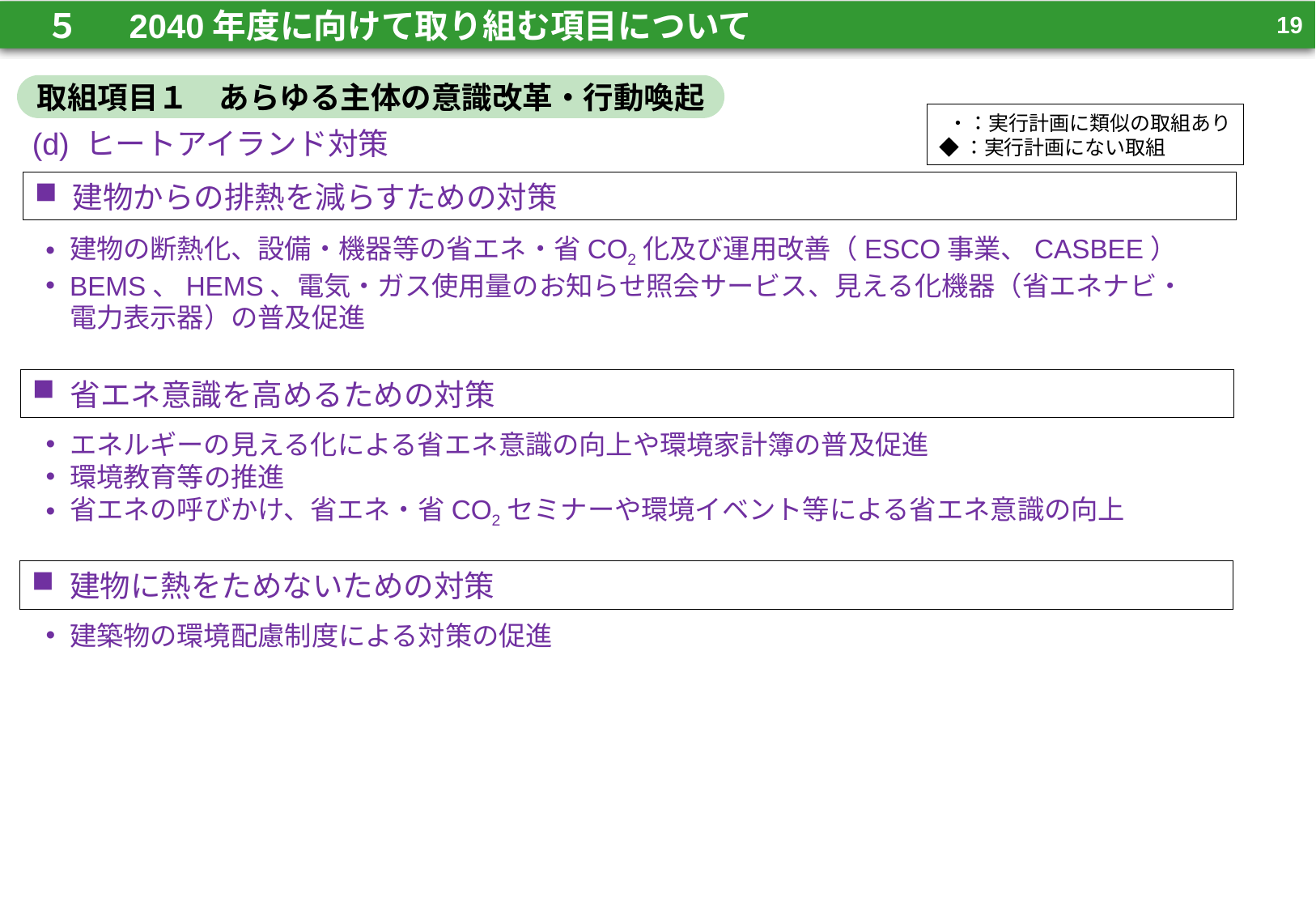

19
　５　 2040年度に向けて取り組む項目について
19
取組項目１　あらゆる主体の意識改革・行動喚起
 ・：実行計画に類似の取組あり
◆：実行計画にない取組
(d) ヒートアイランド対策
建物からの排熱を減らすための対策
建物の断熱化、設備・機器等の省エネ・省CO2化及び運用改善（ESCO事業、CASBEE）
BEMS、HEMS、電気・ガス使用量のお知らせ照会サービス、見える化機器（省エネナビ・電力表示器）の普及促進
省エネ意識を高めるための対策
エネルギーの見える化による省エネ意識の向上や環境家計簿の普及促進
環境教育等の推進
省エネの呼びかけ、省エネ・省CO2セミナーや環境イベント等による省エネ意識の向上
建物に熱をためないための対策
建築物の環境配慮制度による対策の促進